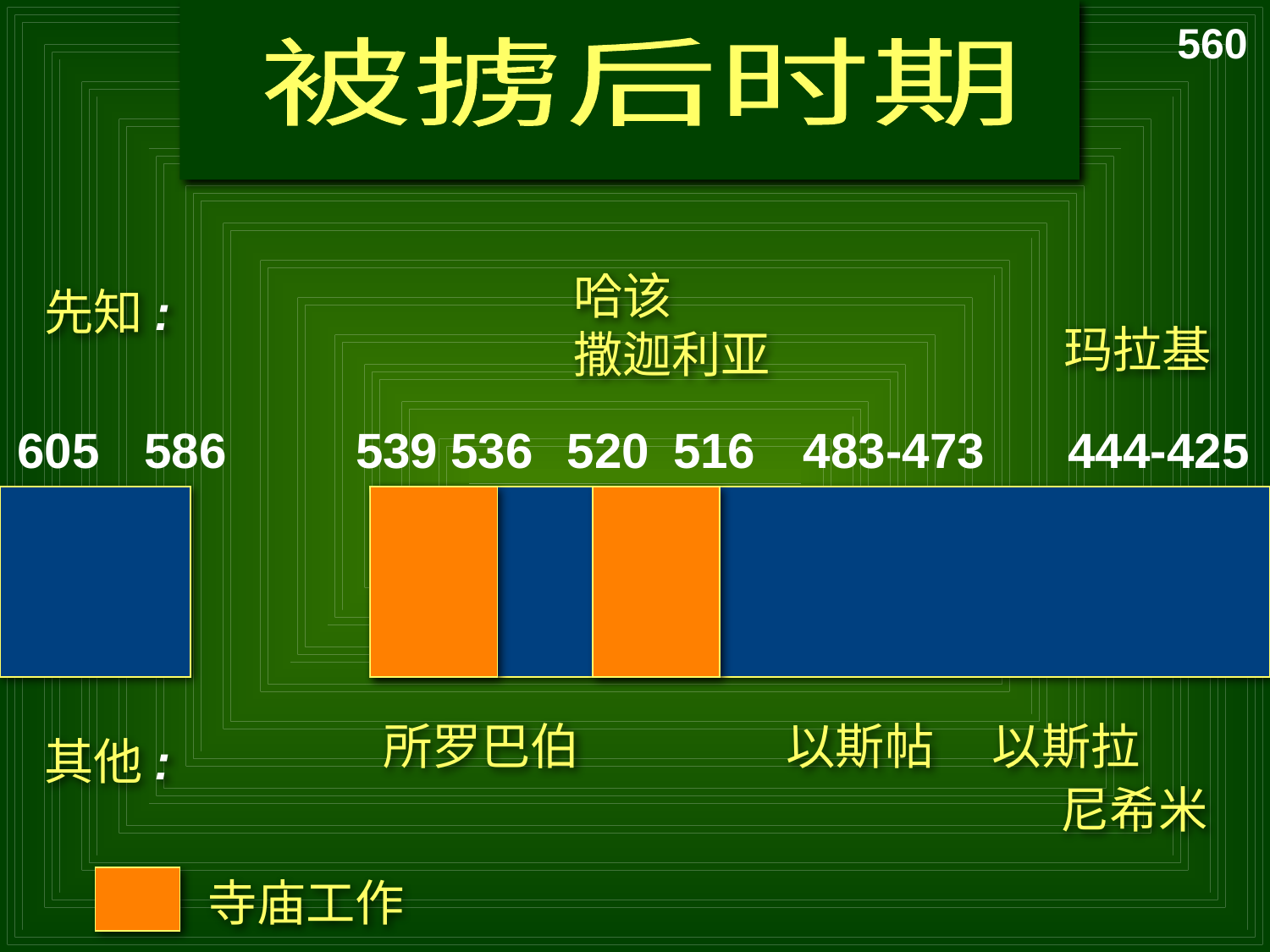

# The Postexilic Era
560
被掳后时期
哈该
先知:
玛拉基
撒迦利亚
605
586
539
536
520
516
483-473
444-425

所罗巴伯
以斯帖
以斯拉
其他:
尼希米
寺庙工作